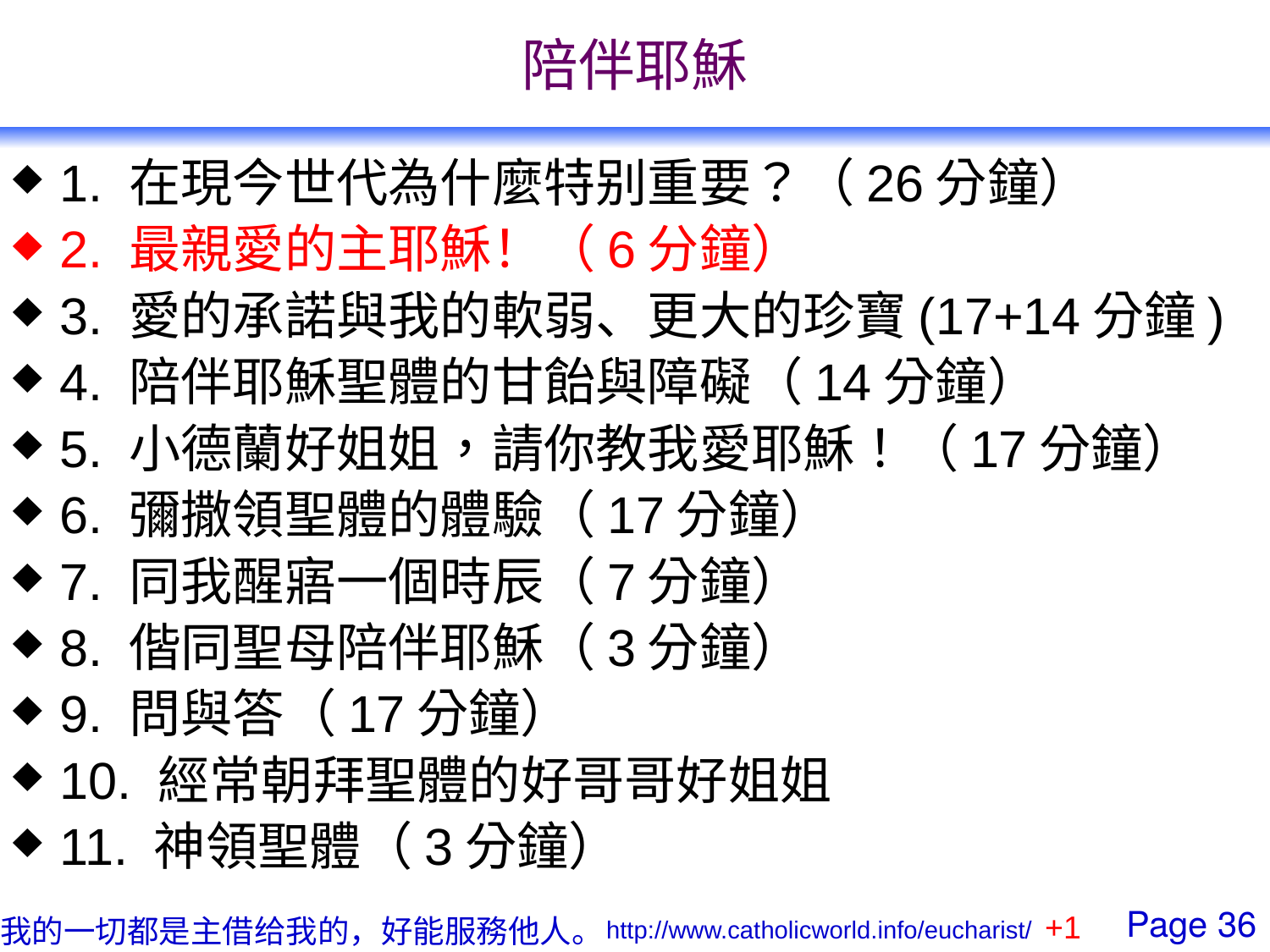

# 陪伴耶穌
1. 在現今世代為什麼特别重要？（26分鐘）
2. 最親愛的主耶穌！（6分鐘）
3. 愛的承諾與我的軟弱、更大的珍寶(17+14分鐘)
4. 陪伴耶穌聖體的甘飴與障礙（14分鐘）
5. 小德蘭好姐姐，請你教我愛耶穌！（17分鐘）
6. 彌撒領聖體的體驗（17分鐘）
7. 同我醒寤一個時辰（7分鐘）
8. 偕同聖母陪伴耶穌（3分鐘）
9. 問與答（17分鐘）
10. 經常朝拜聖體的好哥哥好姐姐
11. 神領聖體（3分鐘）
+1